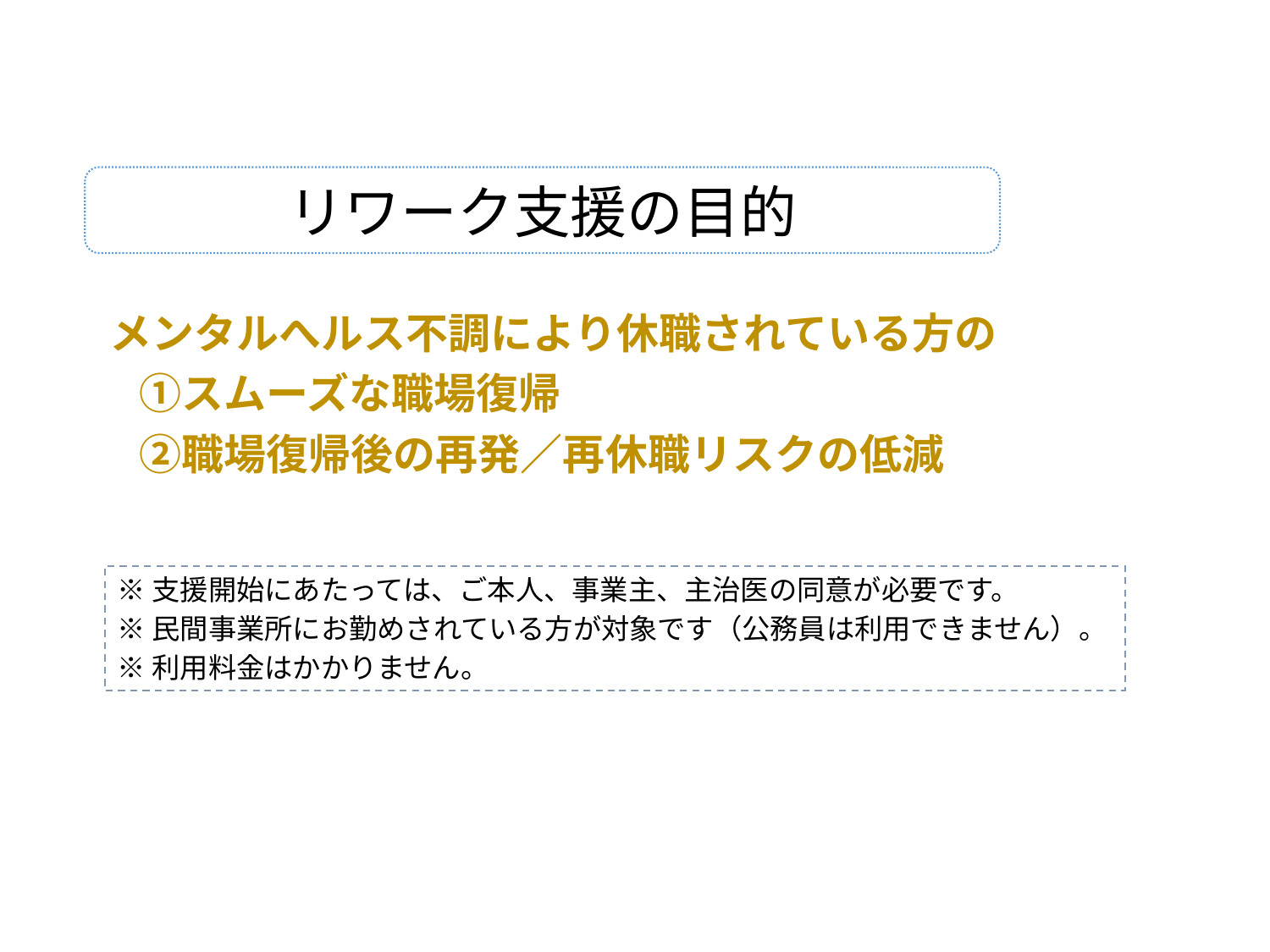

リワーク支援の目的
 メンタルへルス不調により休職されている方の
　 ①スムーズな職場復帰
　 ②職場復帰後の再発／再休職リスクの低減
※支援開始にあたっては、ご本人、事業主、主治医の同意が必要です。
※民間事業所にお勤めされている方が対象です（公務員は利用できません）。
※利用料金はかかりません。